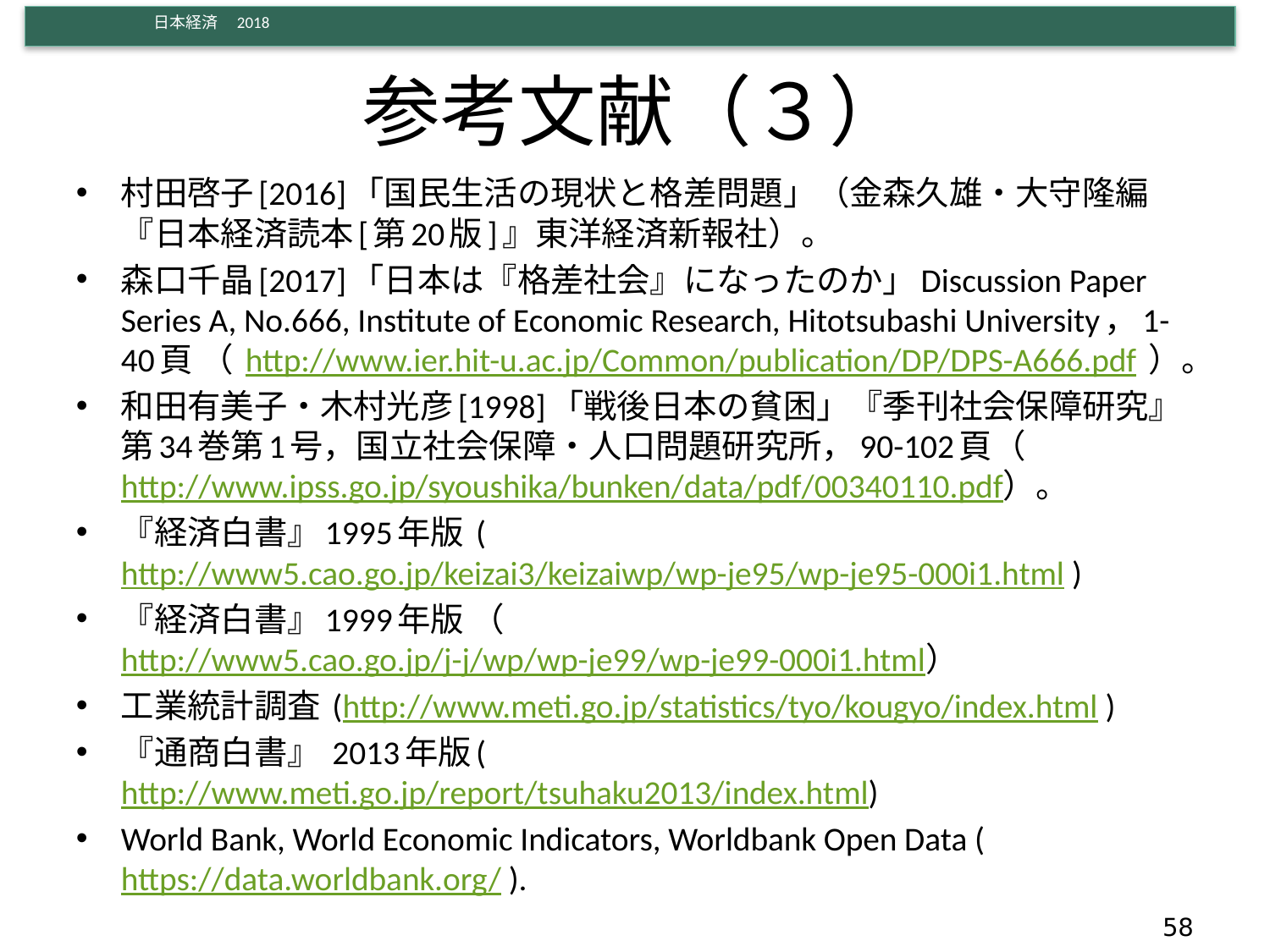

# 参考文献（３）
村田啓子[2016]「国民生活の現状と格差問題」（金森久雄・大守隆編『日本経済読本[第20版]』東洋経済新報社）。
森口千晶[2017]「日本は『格差社会』になったのか」Discussion Paper Series A, No.666, Institute of Economic Research, Hitotsubashi University，1-40頁 （ http://www.ier.hit-u.ac.jp/Common/publication/DP/DPS-A666.pdf ）。
和田有美子・木村光彦[1998]「戦後日本の貧困」『季刊社会保障研究』第34巻第1号，国立社会保障・人口問題研究所，90-102頁（http://www.ipss.go.jp/syoushika/bunken/data/pdf/00340110.pdf）。
『経済白書』1995年版 (http://www5.cao.go.jp/keizai3/keizaiwp/wp-je95/wp-je95-000i1.html )
『経済白書』1999年版 （http://www5.cao.go.jp/j-j/wp/wp-je99/wp-je99-000i1.html）
工業統計調査 (http://www.meti.go.jp/statistics/tyo/kougyo/index.html )
『通商白書』 2013年版(http://www.meti.go.jp/report/tsuhaku2013/index.html)
World Bank, World Economic Indicators, Worldbank Open Data ( https://data.worldbank.org/ ).
58